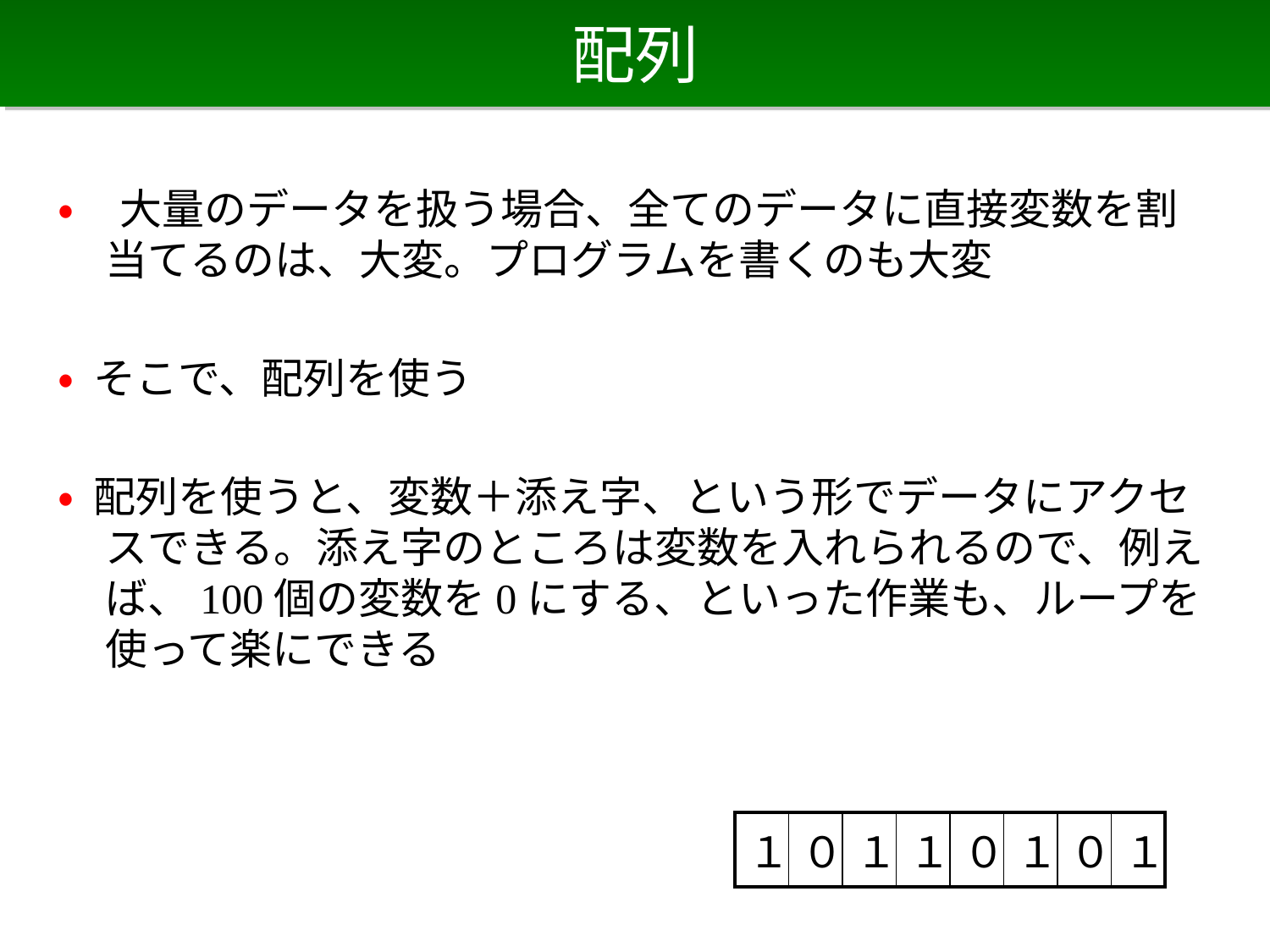

# 配列
• 大量のデータを扱う場合、全てのデータに直接変数を割当てるのは、大変。プログラムを書くのも大変

• そこで、配列を使う

• 配列を使うと、変数＋添え字、という形でデータにアクセスできる。添え字のところは変数を入れられるので、例えば、100個の変数を0にする、といった作業も、ループを使って楽にできる

| １ | ０ | １ | １ | ０ | １ | ０ | １ |
| --- | --- | --- | --- | --- | --- | --- | --- |